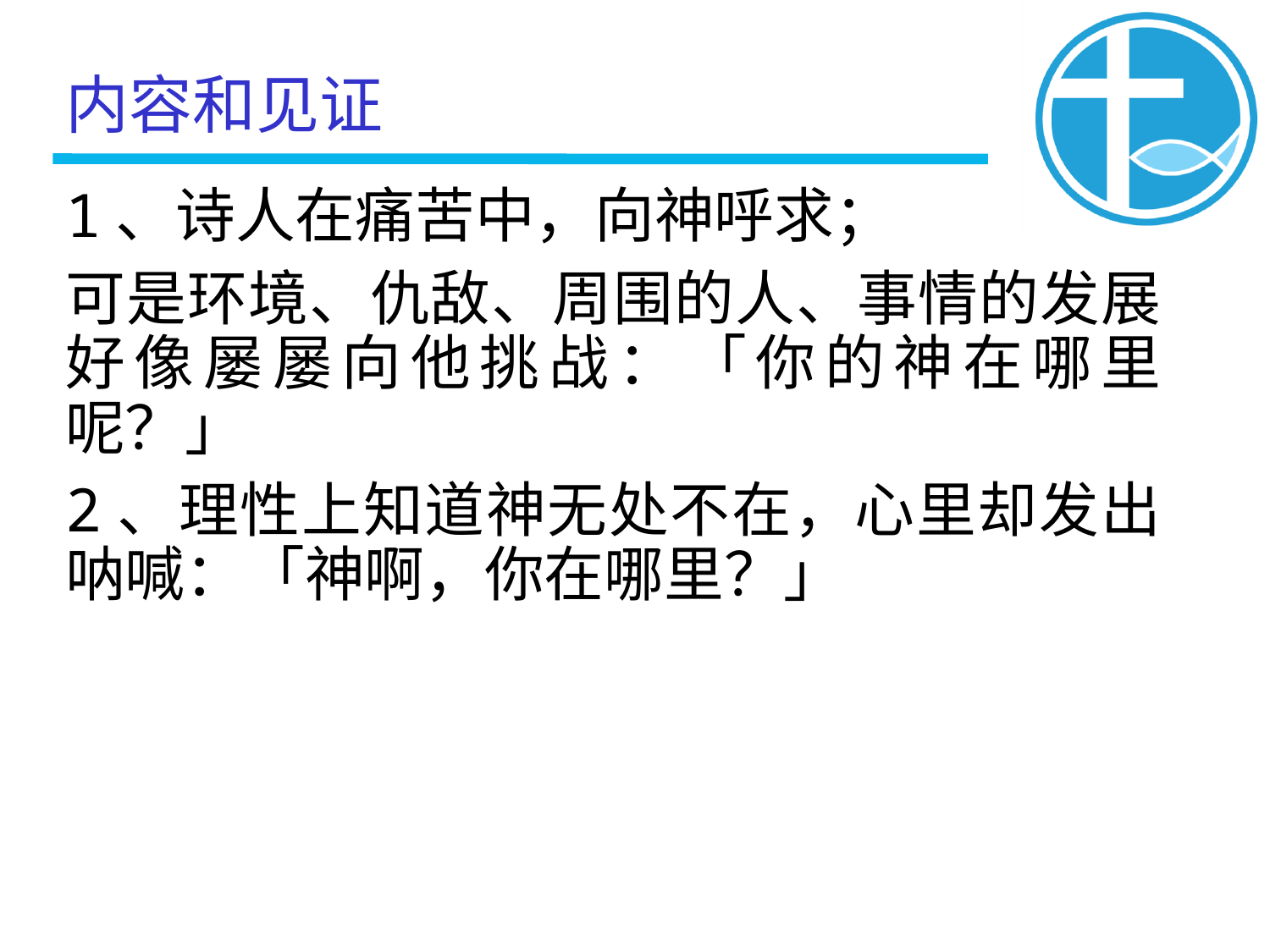

内容和见证
1、诗人在痛苦中，向神呼求；
可是环境、仇敌、周围的人、事情的发展好像屡屡向他挑战：「你的神在哪里呢？」
2、理性上知道神无处不在，心里却发出呐喊：「神啊，你在哪里？」